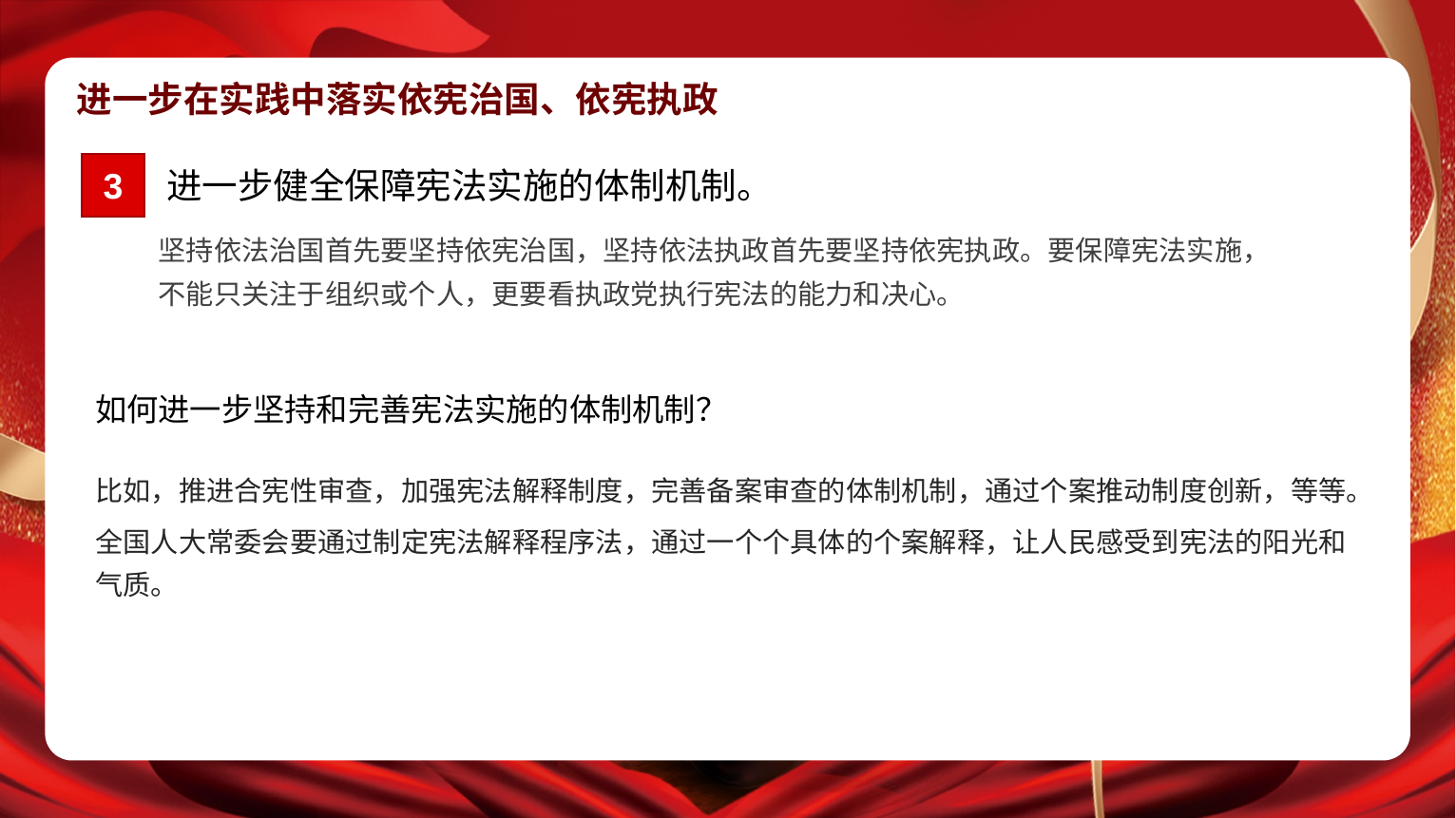

进一步在实践中落实依宪治国、依宪执政
3
进一步健全保障宪法实施的体制机制。
坚持依法治国首先要坚持依宪治国，坚持依法执政首先要坚持依宪执政。要保障宪法实施，不能只关注于组织或个人，更要看执政党执行宪法的能力和决心。
如何进一步坚持和完善宪法实施的体制机制？
比如，推进合宪性审查，加强宪法解释制度，完善备案审查的体制机制，通过个案推动制度创新，等等。
全国人大常委会要通过制定宪法解释程序法，通过一个个具体的个案解释，让人民感受到宪法的阳光和气质。